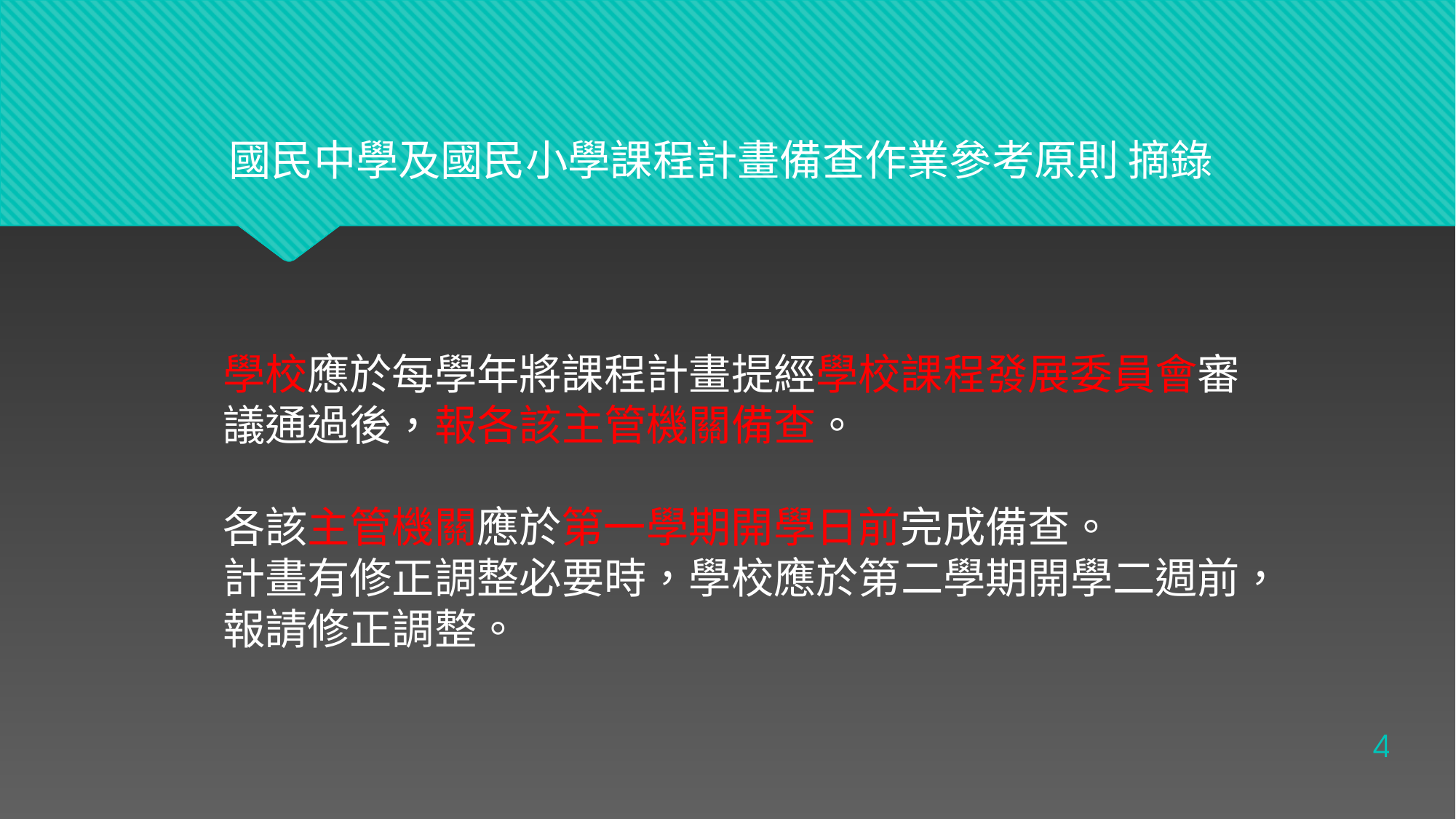

國民中學及國民小學課程計畫備查作業參考原則 摘錄

學校應於每學年將課程計畫提經學校課程發展委員會審議通過後，報各該主管機關備查。

各該主管機關應於第一學期開學日前完成備查。
計畫有修正調整必要時，學校應於第二學期開學二週前，報請修正調整。

4